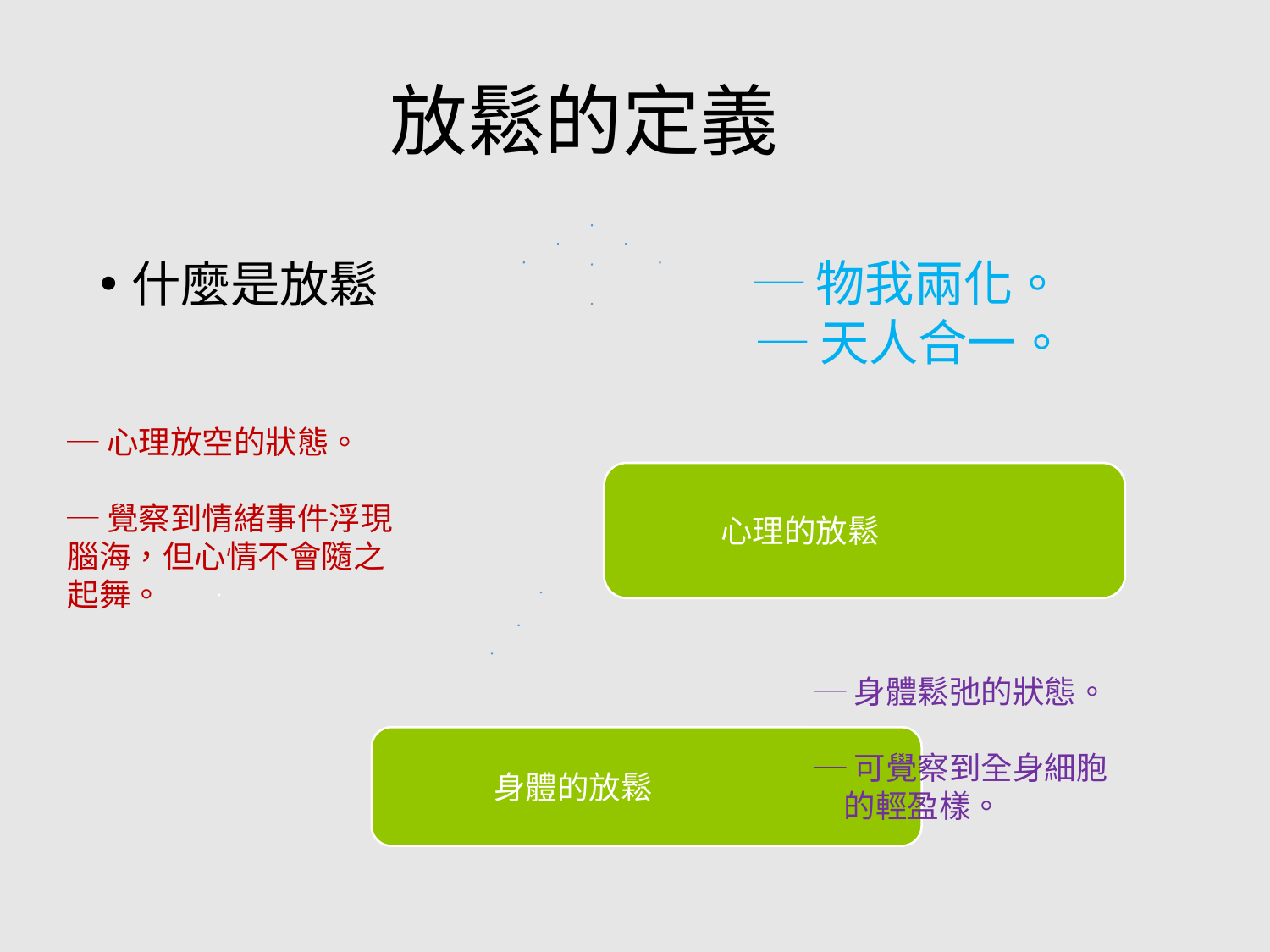

# 放鬆的定義
身體的放鬆
心理的放鬆
 ─物我兩化。
 ─天人合一。
什麼是放鬆
─心理放空的狀態。

─覺察到情緒事件浮現腦海，但心情不會隨之起舞。
 ─身體鬆弛的狀態。

 ─可覺察到全身細胞
    的輕盈樣。